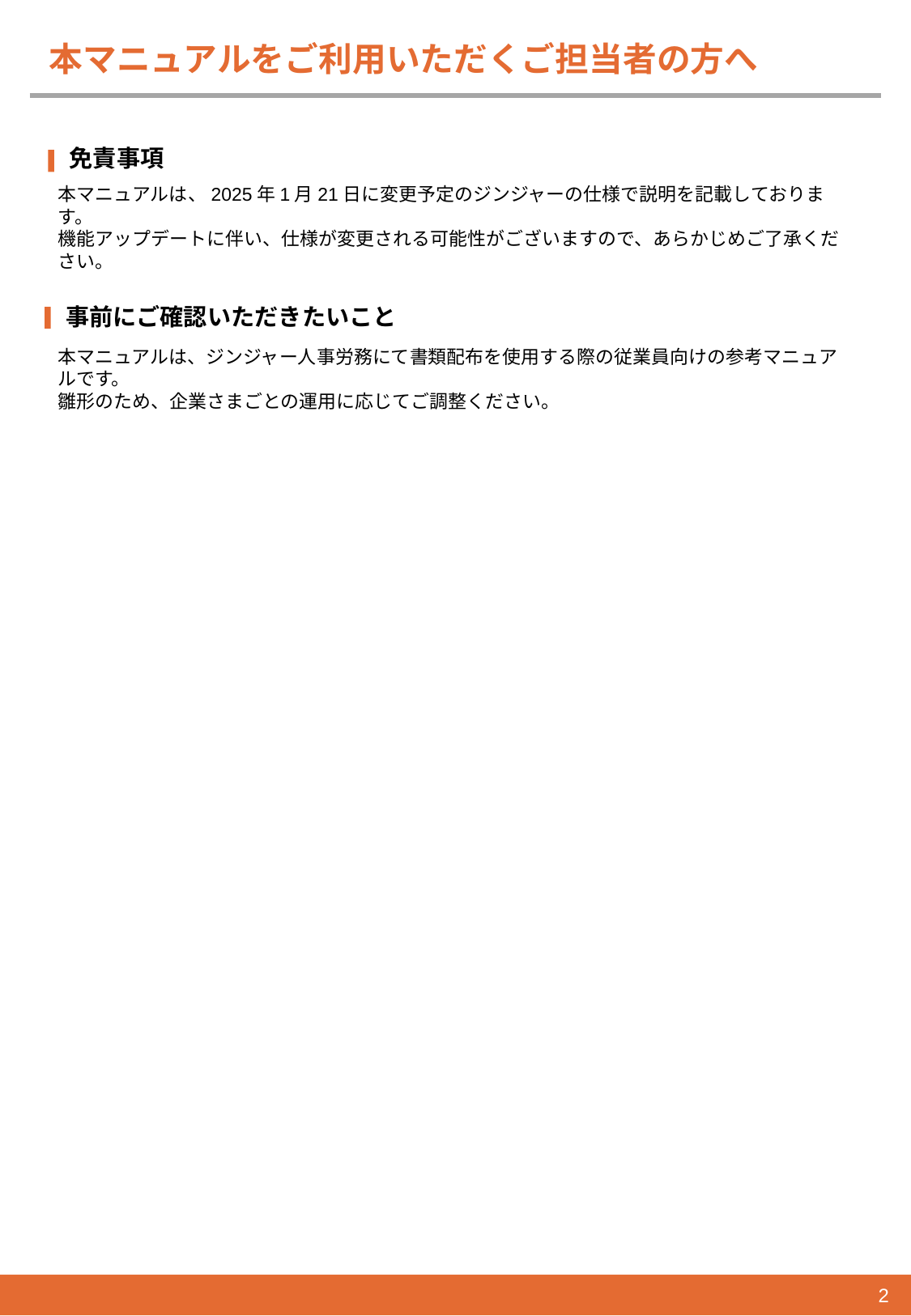

# 本マニュアルをご利用いただくご担当者の方へ
免責事項

本マニュアルは、2025年1月21日に変更予定のジンジャーの仕様で説明を記載しております。
機能アップデートに伴い、仕様が変更される可能性がございますので、あらかじめご了承ください。
事前にご確認いただきたいこと

本マニュアルは、ジンジャー人事労務にて書類配布を使用する際の従業員向けの参考マニュアルです。
雛形のため、企業さまごとの運用に応じてご調整ください。
2